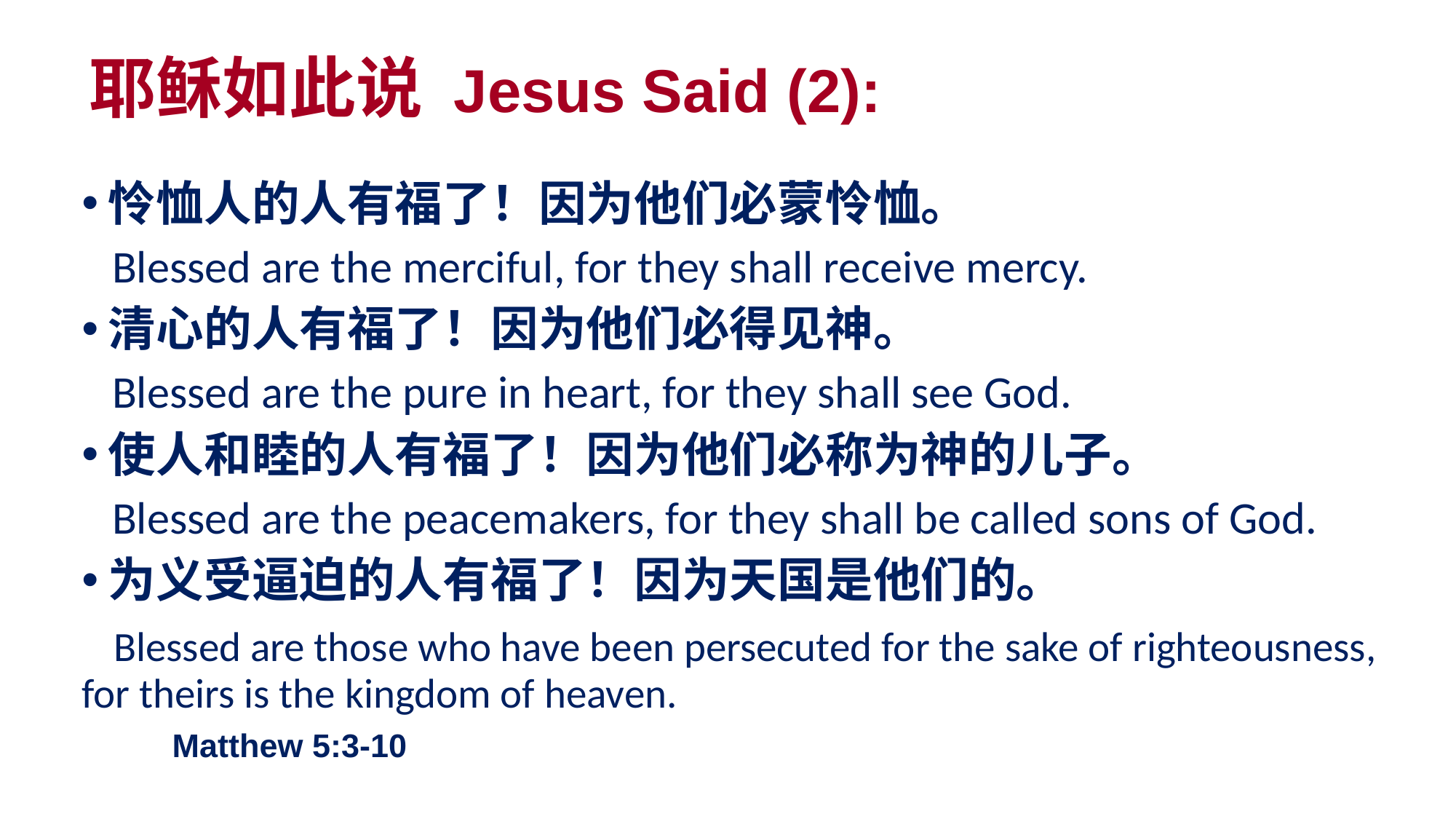

# 耶稣如此说 Jesus Said (2):
怜恤人的人有福了！因为他们必蒙怜恤。
   Blessed are the merciful, for they shall receive mercy.
清心的人有福了！因为他们必得见神。
   Blessed are the pure in heart, for they shall see God.
使人和睦的人有福了！因为他们必称为神的儿子。
   Blessed are the peacemakers, for they shall be called sons of God.
为义受逼迫的人有福了！因为天国是他们的。
   Blessed are those who have been persecuted for the sake of righteousness, for theirs is the kingdom of heaven.
									Matthew 5:3-10